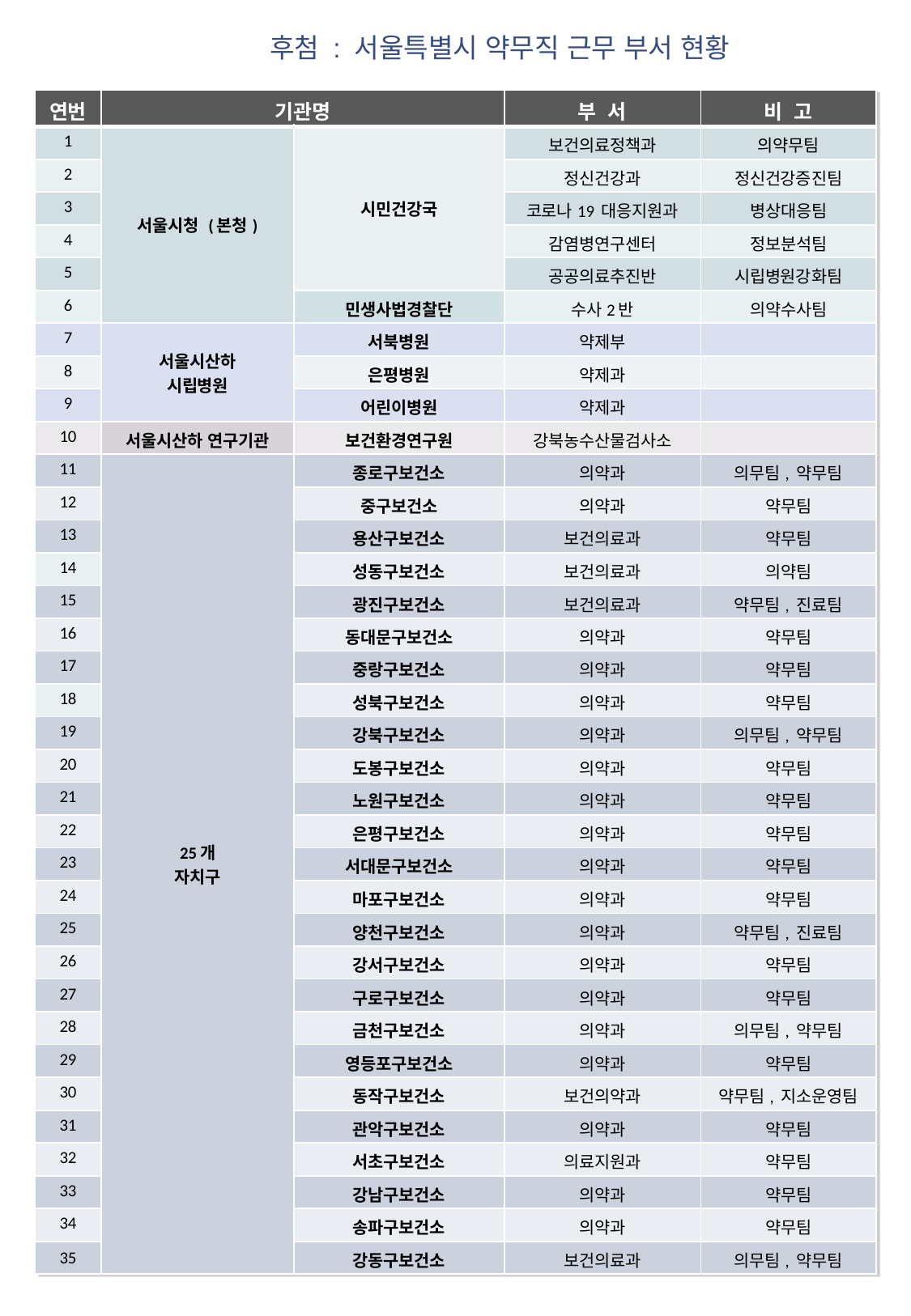

후첨 : 서울특별시 약무직 근무 부서 현황
| 연번 | 기관명 |  | 부 서 | 비 고 |
| --- | --- | --- | --- | --- |
| 1 | 서울시청 (본청) | 시민건강국 | 보건의료정책과 | 의약무팀 |
| 2 |  |  | 정신건강과 | 정신건강증진팀 |
| 3 |  |  | 코로나19 대응지원과 | 병상대응팀 |
| 4 |  |  | 감염병연구센터 | 정보분석팀 |
| 5 |  |  | 공공의료추진반 | 시립병원강화팀 |
| 6 |  | 민생사법경찰단 | 수사2반 | 의약수사팀 |
| 7 | 서울시산하 시립병원 | 서북병원 | 약제부 |  |
| 8 |  | 은평병원 | 약제과 |  |
| 9 |  | 어린이병원 | 약제과 |  |
| 10 | 서울시산하 연구기관 | 보건환경연구원 | 강북농수산물검사소 |  |
| 11 | 25개 자치구 | 종로구보건소 | 의약과 | 의무팀, 약무팀 |
| 12 |  | 중구보건소 | 의약과 | 약무팀 |
| 13 |  | 용산구보건소 | 보건의료과 | 약무팀 |
| 14 |  | 성동구보건소 | 보건의료과 | 의약팀 |
| 15 |  | 광진구보건소 | 보건의료과 | 약무팀, 진료팀 |
| 16 |  | 동대문구보건소 | 의약과 | 약무팀 |
| 17 |  | 중랑구보건소 | 의약과 | 약무팀 |
| 18 |  | 성북구보건소 | 의약과 | 약무팀 |
| 19 |  | 강북구보건소 | 의약과 | 의무팀, 약무팀 |
| 20 |  | 도봉구보건소 | 의약과 | 약무팀 |
| 21 |  | 노원구보건소 | 의약과 | 약무팀 |
| 22 |  | 은평구보건소 | 의약과 | 약무팀 |
| 23 |  | 서대문구보건소 | 의약과 | 약무팀 |
| 24 |  | 마포구보건소 | 의약과 | 약무팀 |
| 25 |  | 양천구보건소 | 의약과 | 약무팀, 진료팀 |
| 26 |  | 강서구보건소 | 의약과 | 약무팀 |
| 27 |  | 구로구보건소 | 의약과 | 약무팀 |
| 28 |  | 금천구보건소 | 의약과 | 의무팀, 약무팀 |
| 29 |  | 영등포구보건소 | 의약과 | 약무팀 |
| 30 |  | 동작구보건소 | 보건의약과 | 약무팀, 지소운영팀 |
| 31 |  | 관악구보건소 | 의약과 | 약무팀 |
| 32 |  | 서초구보건소 | 의료지원과 | 약무팀 |
| 33 |  | 강남구보건소 | 의약과 | 약무팀 |
| 34 |  | 송파구보건소 | 의약과 | 약무팀 |
| 35 |  | 강동구보건소 | 보건의료과 | 의무팀, 약무팀 |